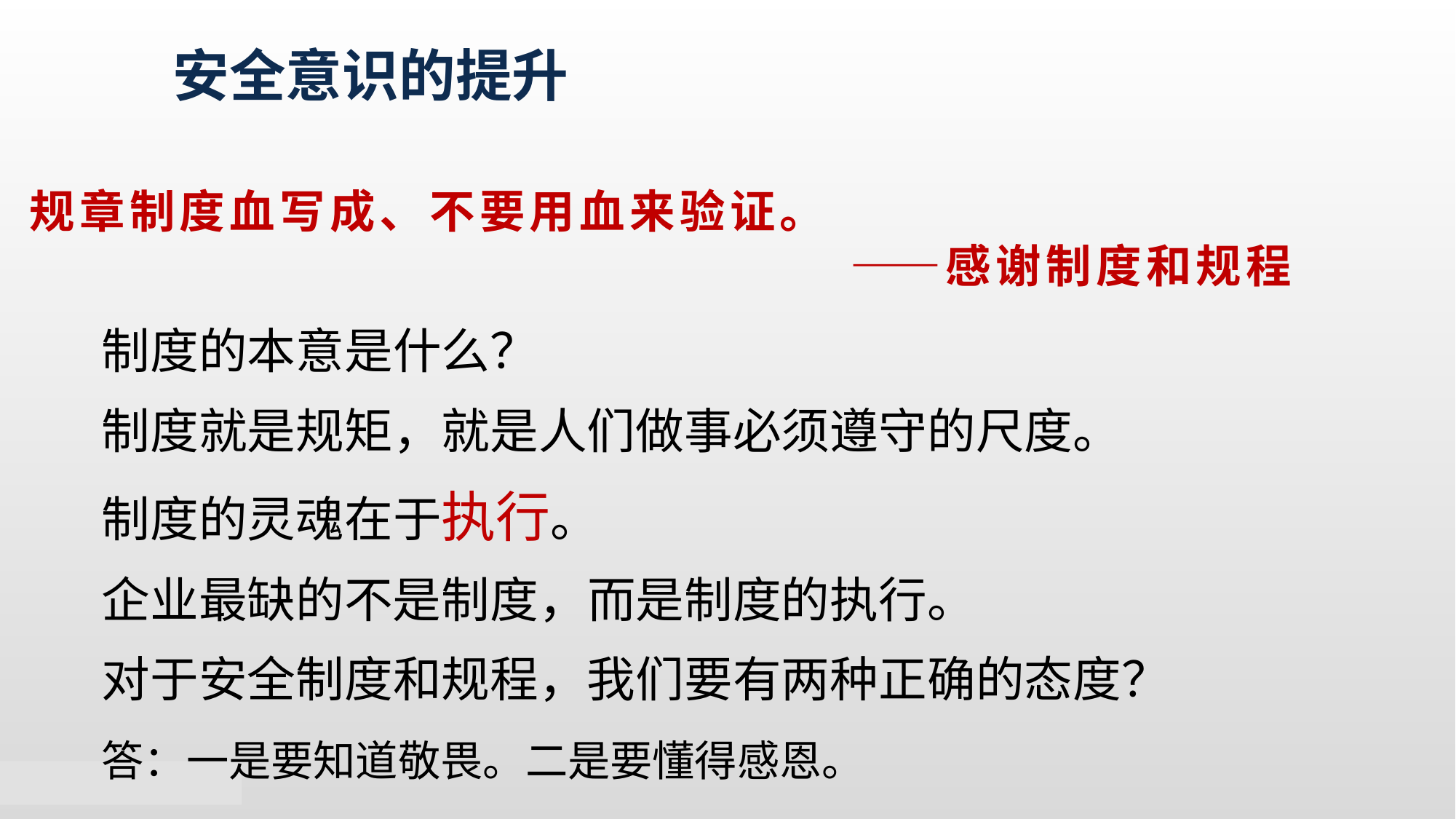

安全意识的提升
规章制度血写成、不要用血来验证。
                                                       ——感谢制度和规程
 制度的本意是什么？
 制度就是规矩，就是人们做事必须遵守的尺度。
 制度的灵魂在于执行。
 企业最缺的不是制度，而是制度的执行。
 对于安全制度和规程，我们要有两种正确的态度？
 答：一是要知道敬畏。二是要懂得感恩。